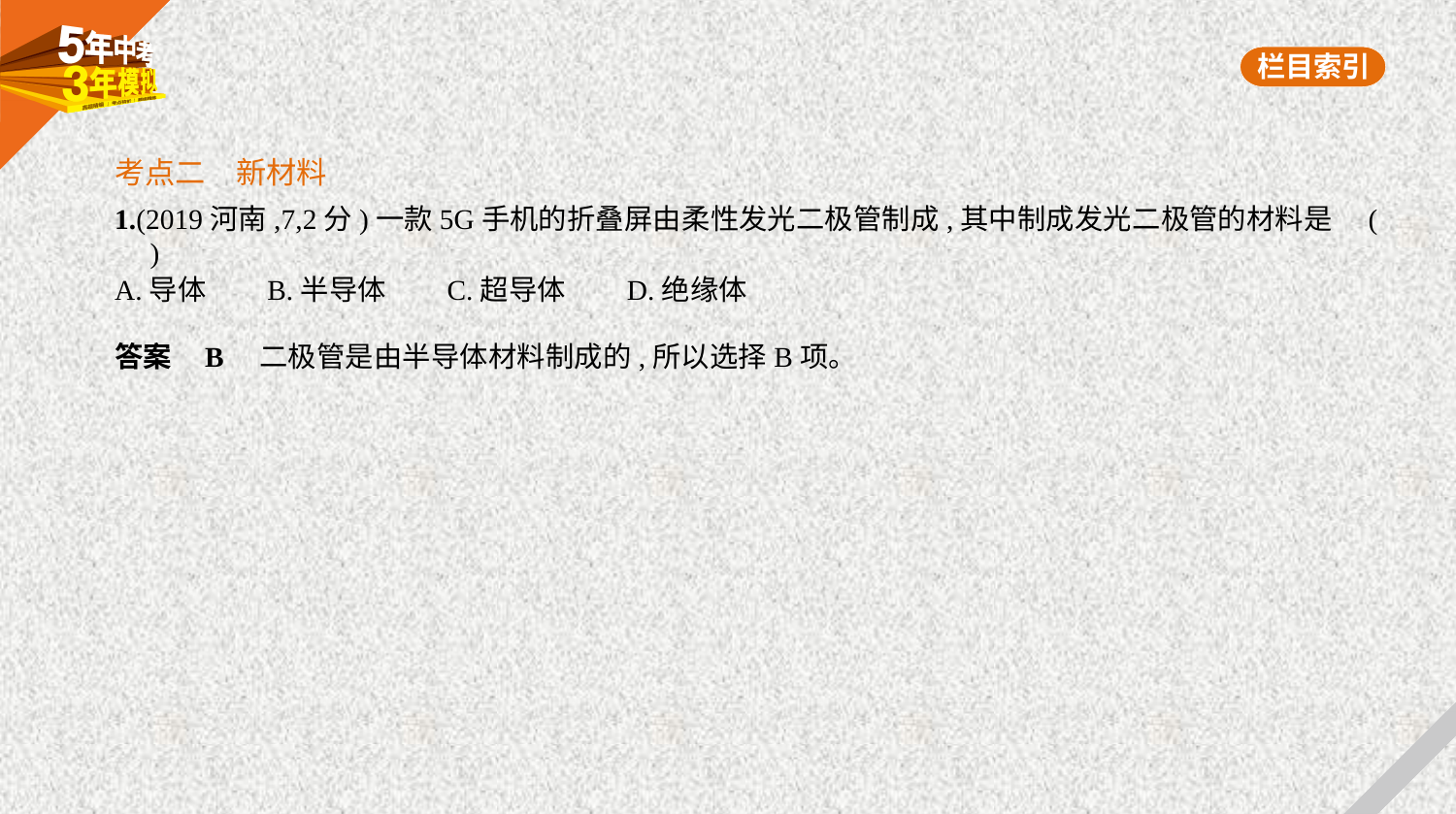

考点二　新材料
1.(2019河南,7,2分)一款5G手机的折叠屏由柔性发光二极管制成,其中制成发光二极管的材料是 (
　)
A.导体　    B.半导体　    C.超导体　    D.绝缘体
答案    B　二极管是由半导体材料制成的,所以选择B项。